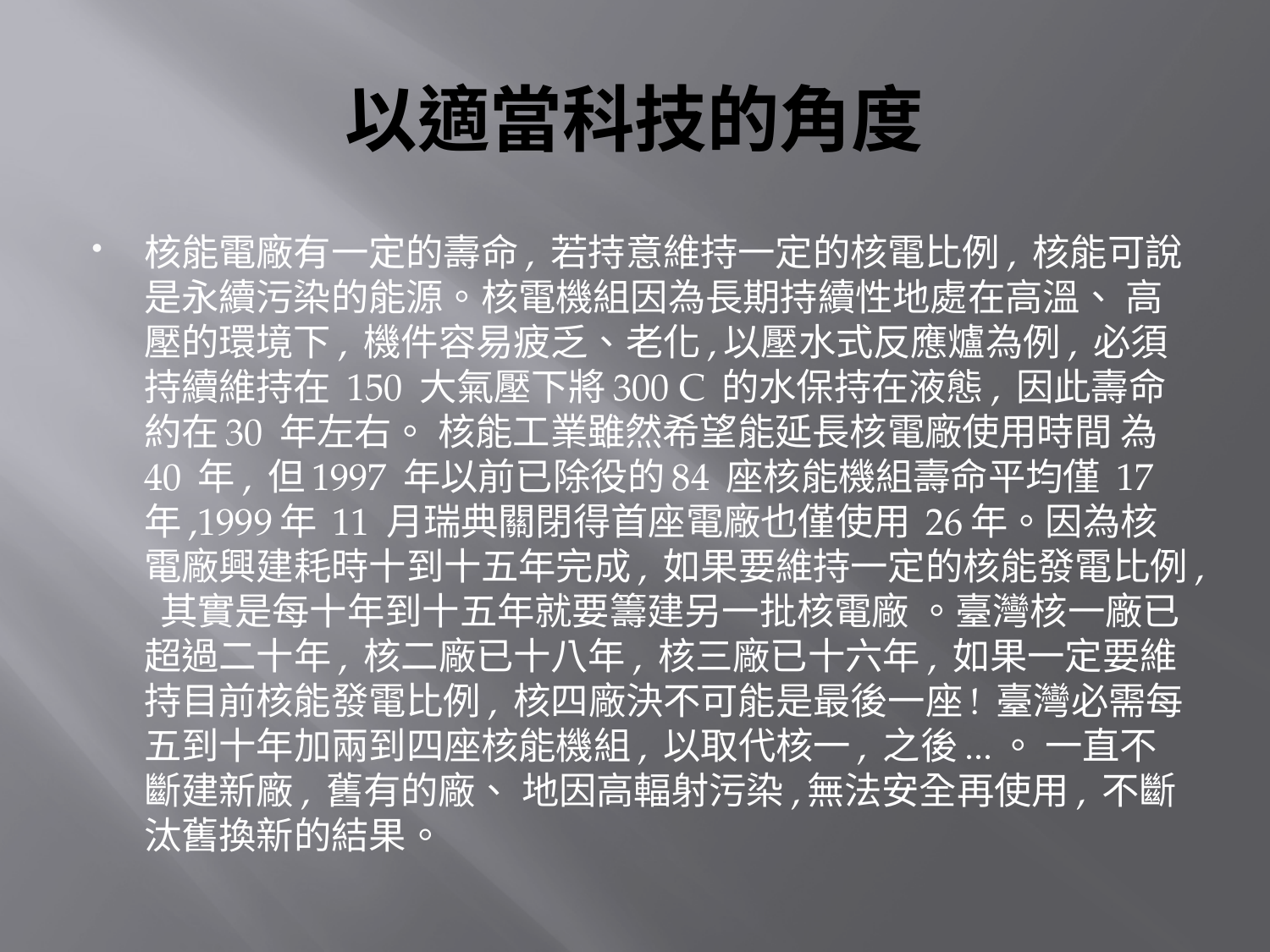

# 以適當科技的角度
核能電廠有一定的壽命, 若持意維持一定的核電比例, 核能可說是永續污染的能源。核電機組因為長期持續性地處在高溫、 高壓的環境下, 機件容易疲乏、老化,以壓水式反應爐為例, 必須持續維持在 150 大氣壓下將300 C 的水保持在液態, 因此壽命約在30 年左右。 核能工業雖然希望能延長核電廠使用時間 為40 年, 但1997 年以前已除役的84 座核能機組壽命平均僅 17 年,1999年 11 月瑞典關閉得首座電廠也僅使用 26年。因為核電廠興建耗時十到十五年完成, 如果要維持一定的核能發電比例, 其實是每十年到十五年就要籌建另一批核電廠 。臺灣核一廠已超過二十年, 核二廠已十八年, 核三廠已十六年, 如果一定要維持目前核能發電比例, 核四廠決不可能是最後一座! 臺灣必需每五到十年加兩到四座核能機組, 以取代核一, 之後...。 一直不斷建新廠, 舊有的廠、 地因高輻射污染,無法安全再使用, 不斷汰舊換新的結果。